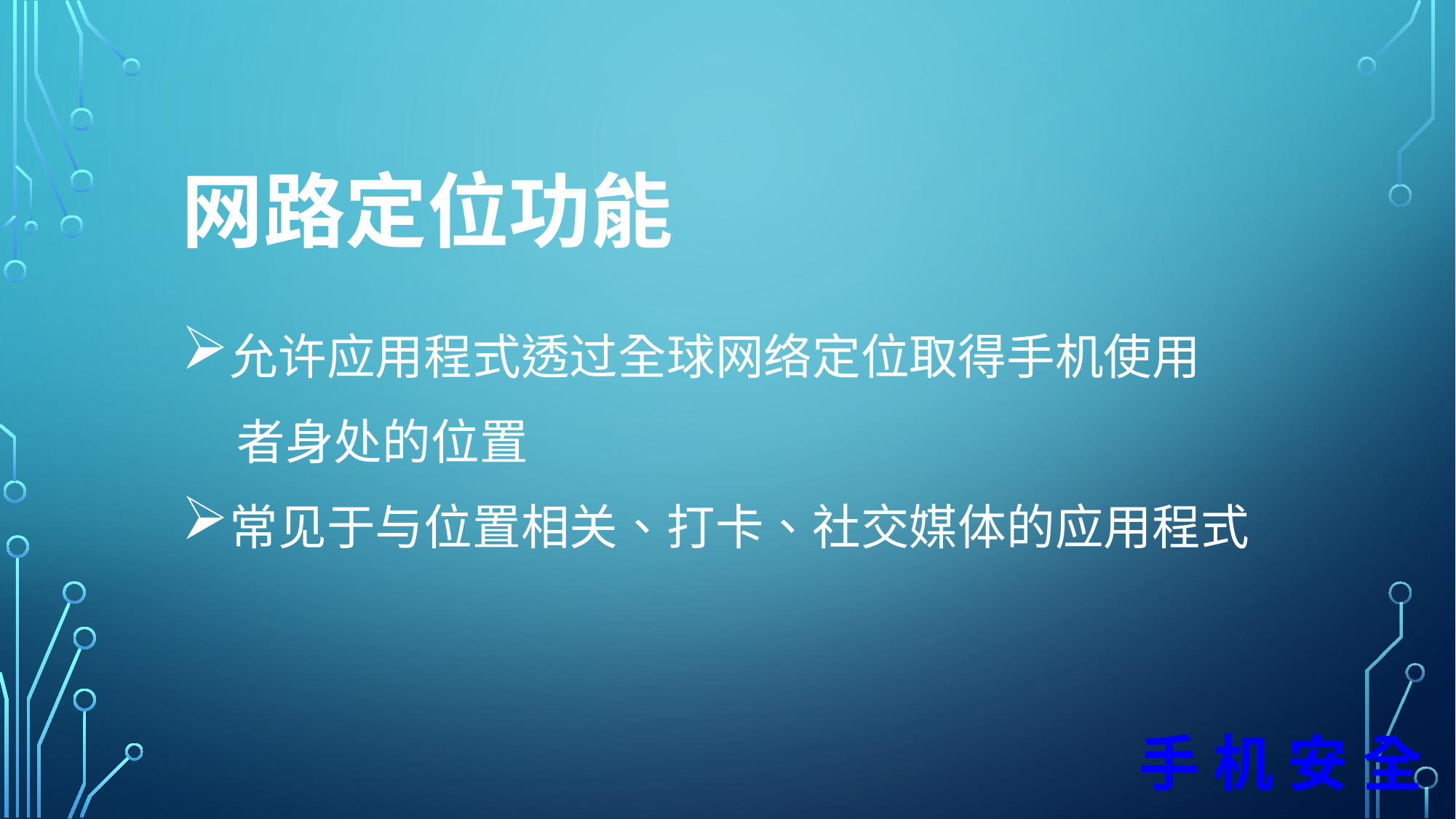

网路定位功能
允许应用程式透过全球网络定位取得手机使用
    者身处的位置
常见于与位置相关、打卡、社交媒体的应用程式
手 机 安 全